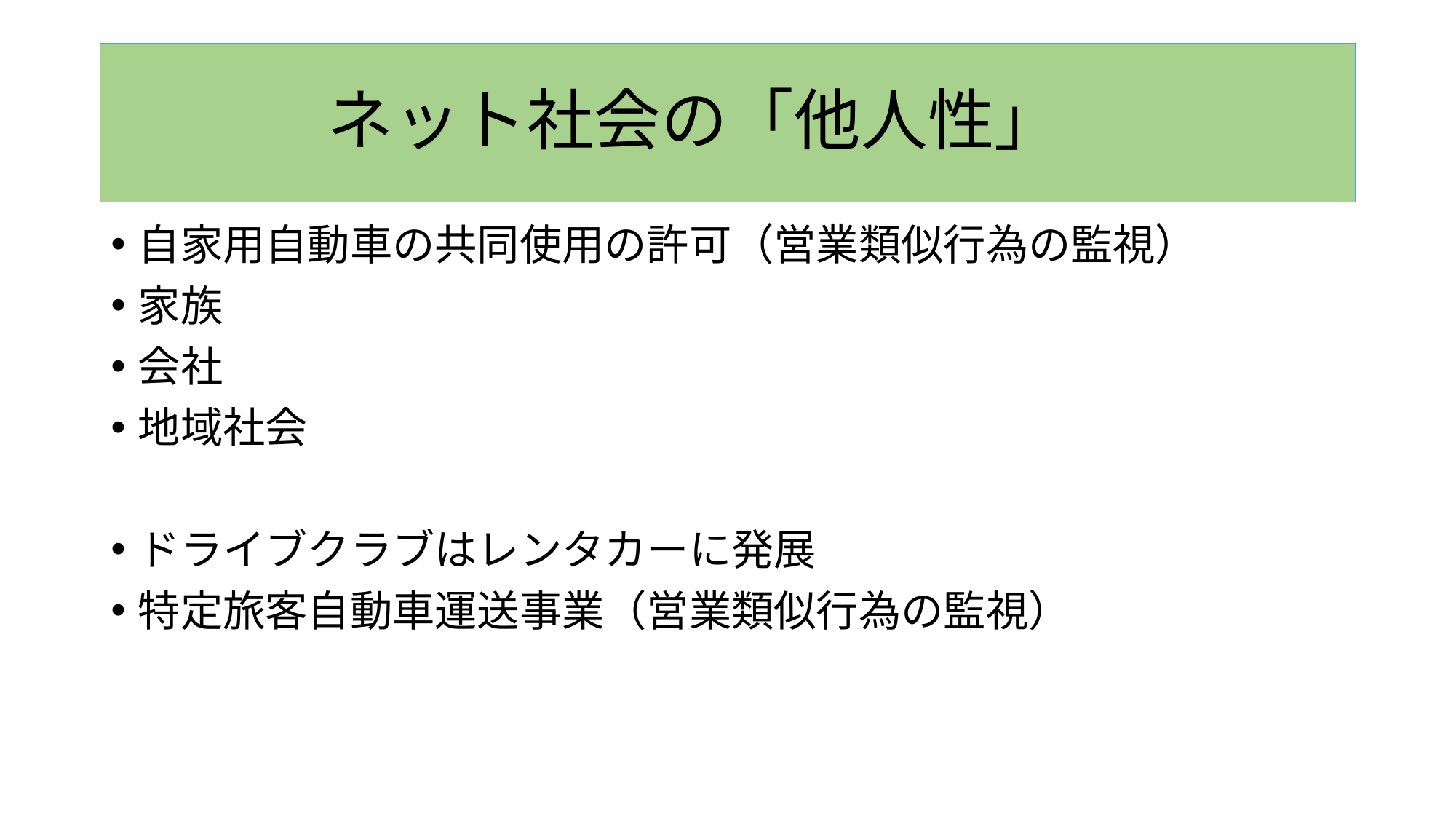

# ネット社会の「他人性」
自家用自動車の共同使用の許可（営業類似行為の監視）
家族
会社
地域社会

ドライブクラブはレンタカーに発展
特定旅客自動車運送事業（営業類似行為の監視）